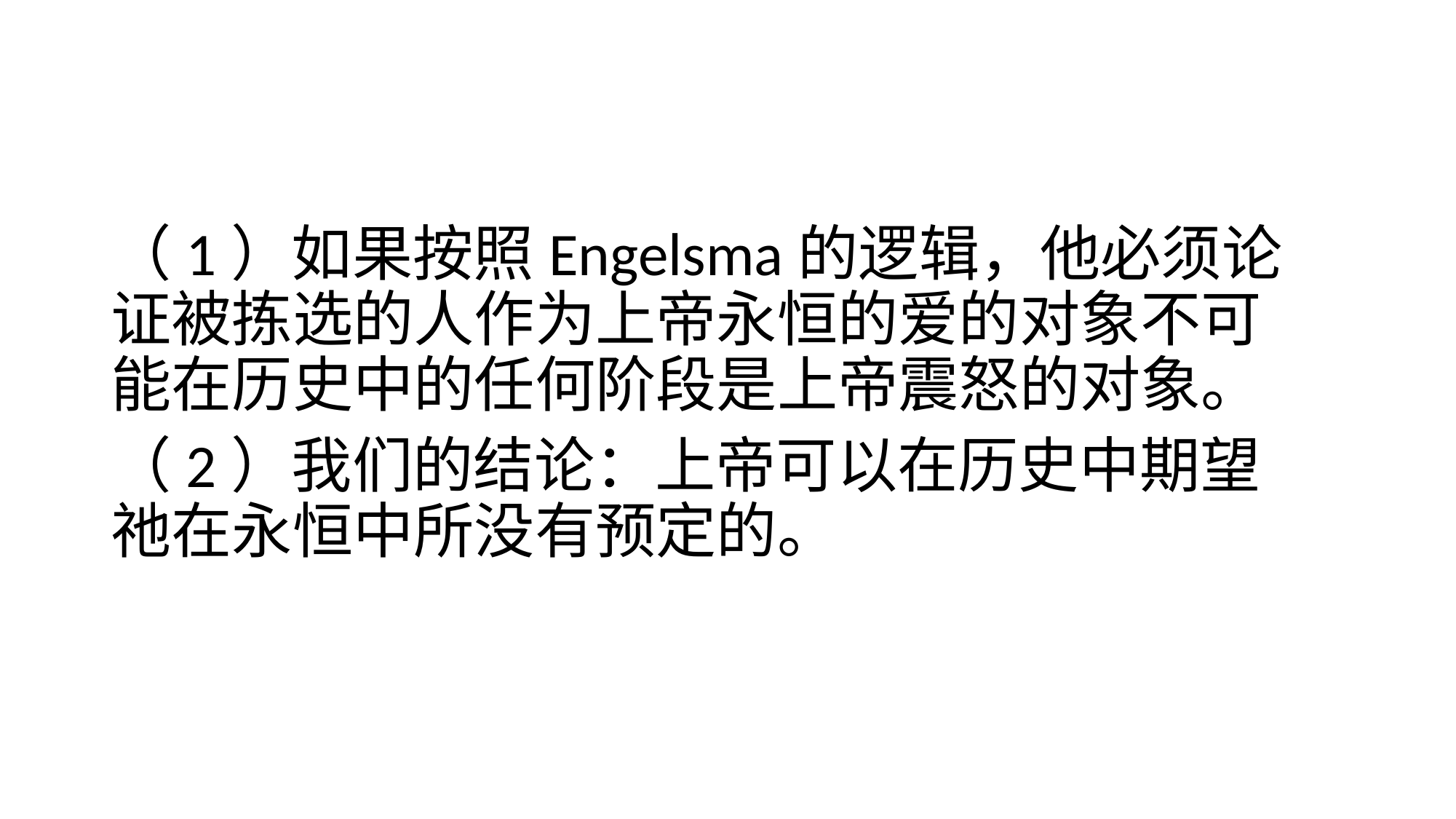

#
（1）如果按照Engelsma的逻辑，他必须论证被拣选的人作为上帝永恒的爱的对象不可能在历史中的任何阶段是上帝震怒的对象。
（2）我们的结论：上帝可以在历史中期望祂在永恒中所没有预定的。